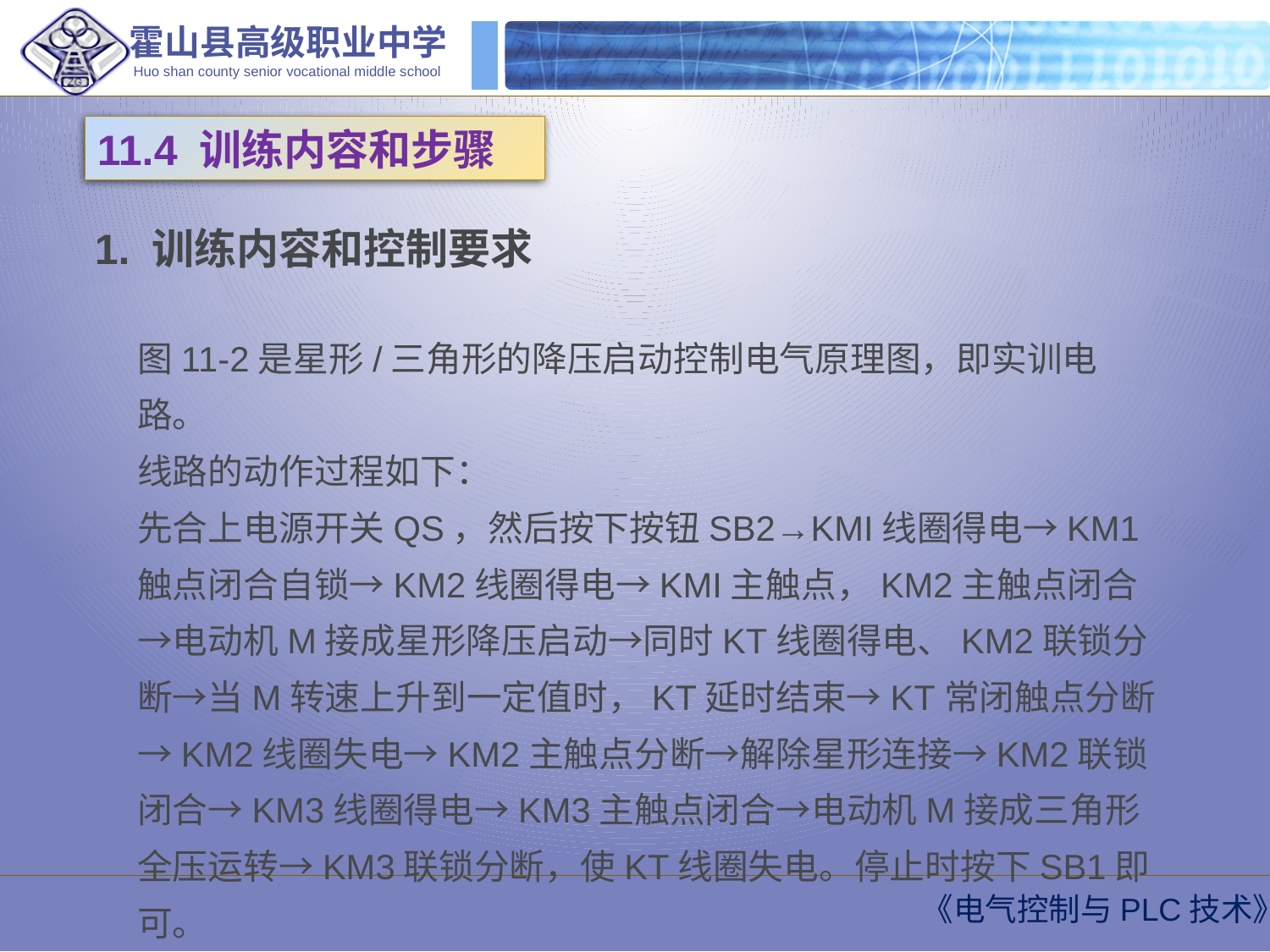

11.4 训练内容和步骤
1. 训练内容和控制要求
图11-2是星形/三角形的降压启动控制电气原理图，即实训电路。
线路的动作过程如下：
先合上电源开关QS，然后按下按钮SB2→KMI线圈得电→KM1触点闭合自锁→KM2线圈得电→KMI主触点，KM2主触点闭合→电动机M接成星形降压启动→同时KT线圈得电、KM2联锁分断→当M转速上升到一定值时，KT延时结束→KT常闭触点分断→KM2线圈失电→KM2主触点分断→解除星形连接→KM2联锁闭合→KM3线圈得电→KM3主触点闭合→电动机M接成三角形全压运转→KM3联锁分断，使KT线圈失电。停止时按下SB1即可。